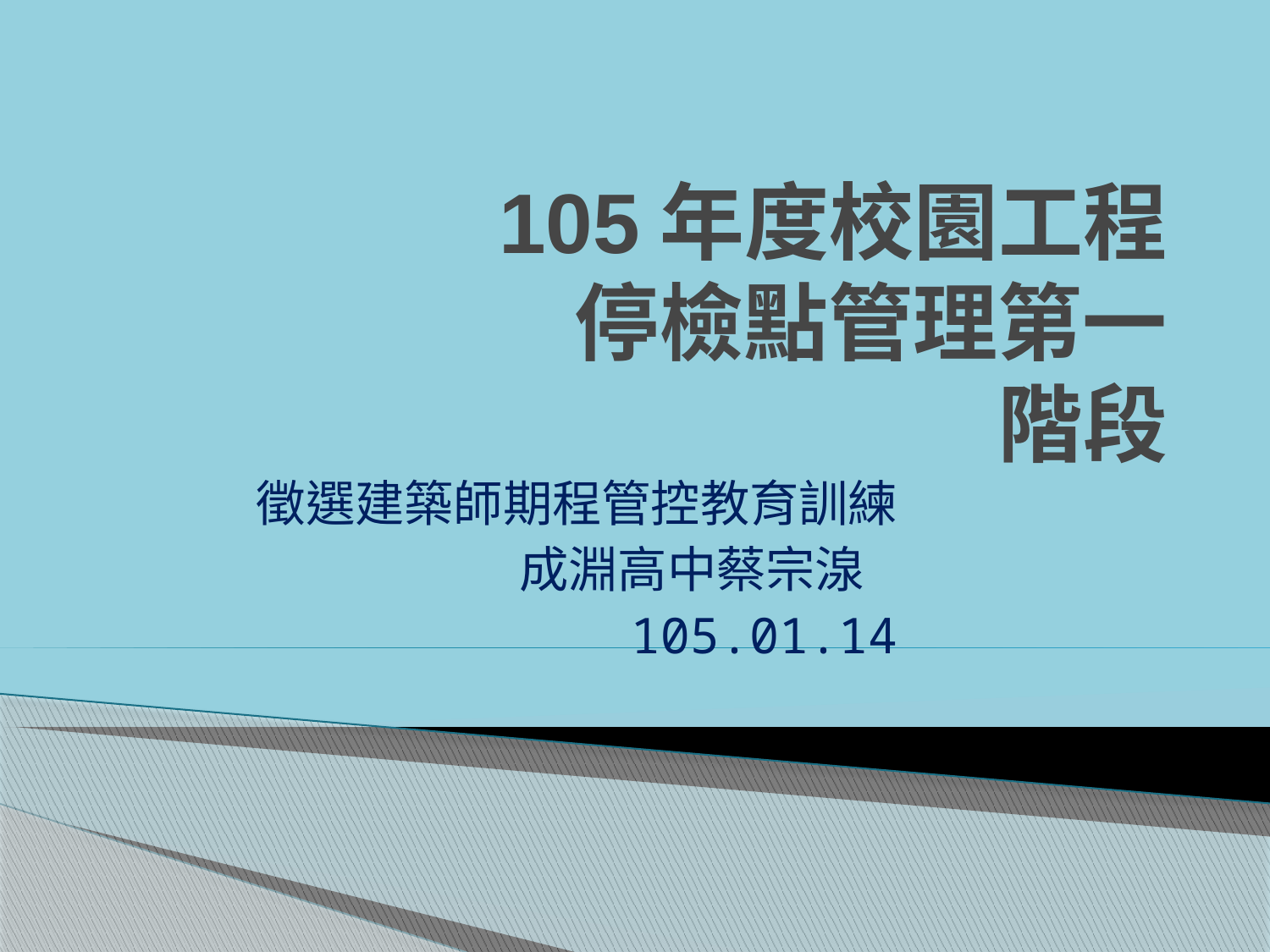

# 105年度校園工程 停檢點管理第一階段
徵選建築師期程管控教育訓練
成淵高中蔡宗湶
105.01.14